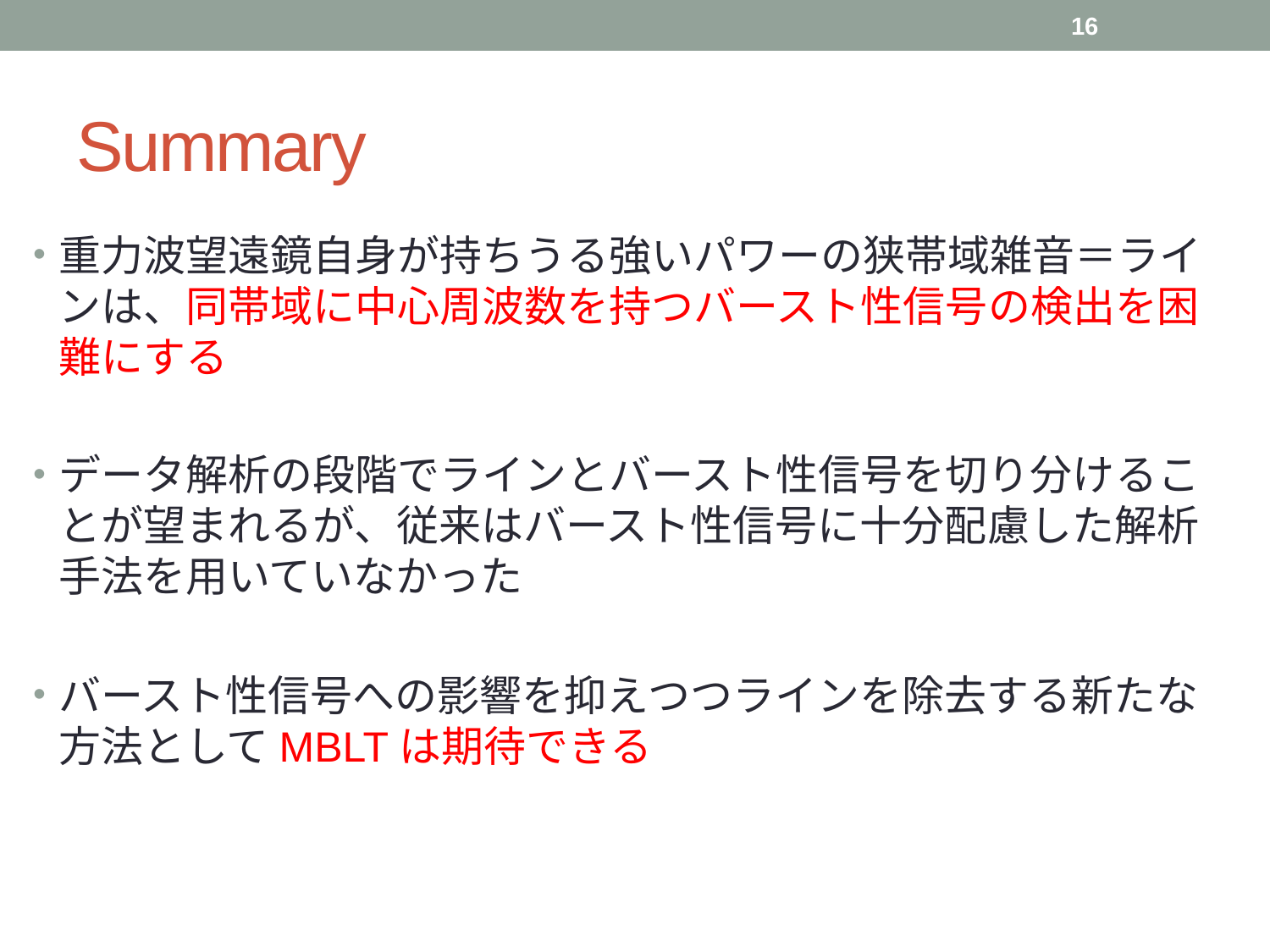

16
# Summary
重力波望遠鏡自身が持ちうる強いパワーの狭帯域雑音＝ラインは、同帯域に中心周波数を持つバースト性信号の検出を困難にする

データ解析の段階でラインとバースト性信号を切り分けることが望まれるが、従来はバースト性信号に十分配慮した解析手法を用いていなかった

バースト性信号への影響を抑えつつラインを除去する新たな方法としてMBLTは期待できる